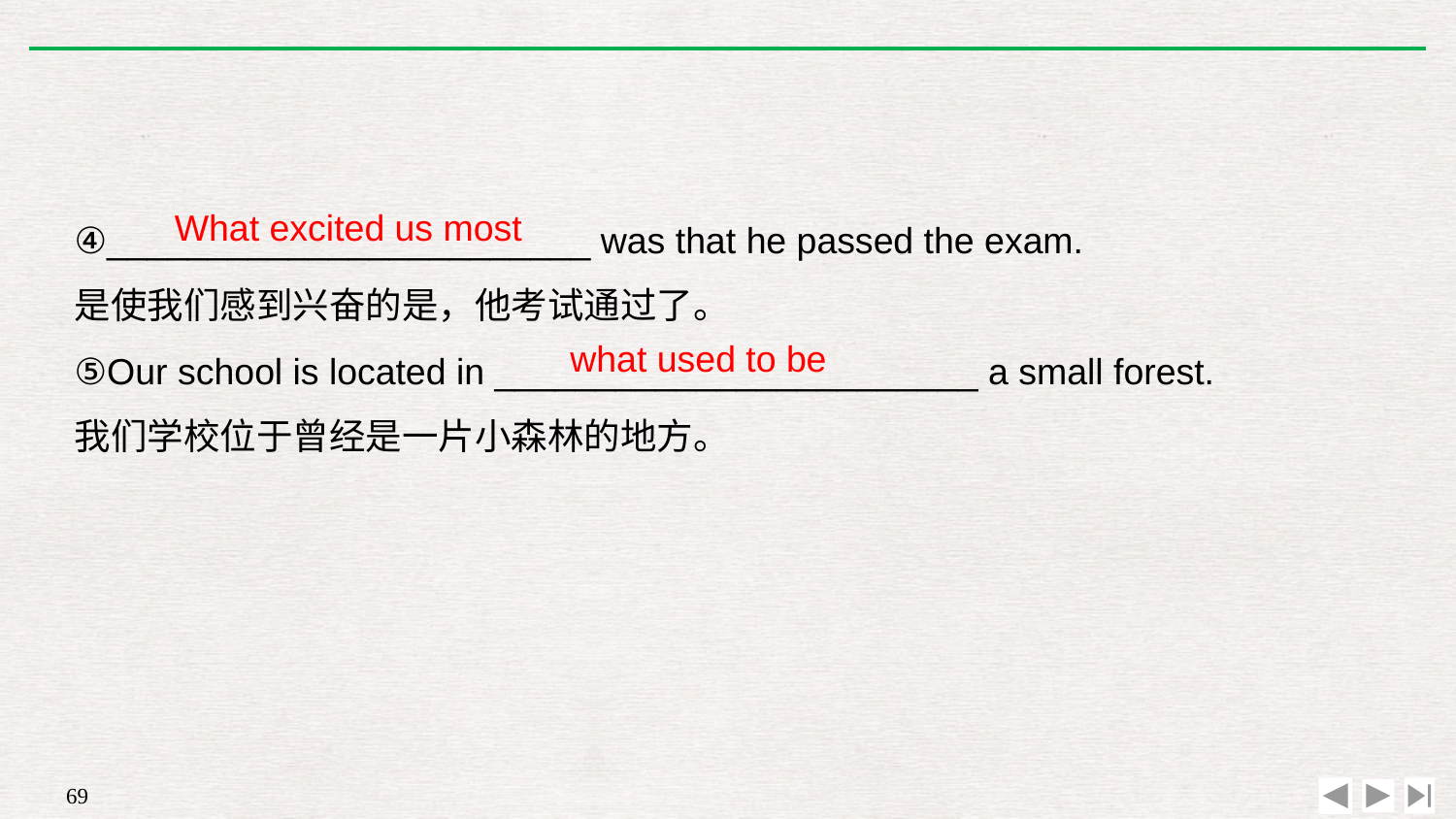

④________________________ was that he passed the exam.
是使我们感到兴奋的是，他考试通过了。
⑤Our school is located in ________________________ a small forest.
我们学校位于曾经是一片小森林的地方。
What excited us most
what used to be